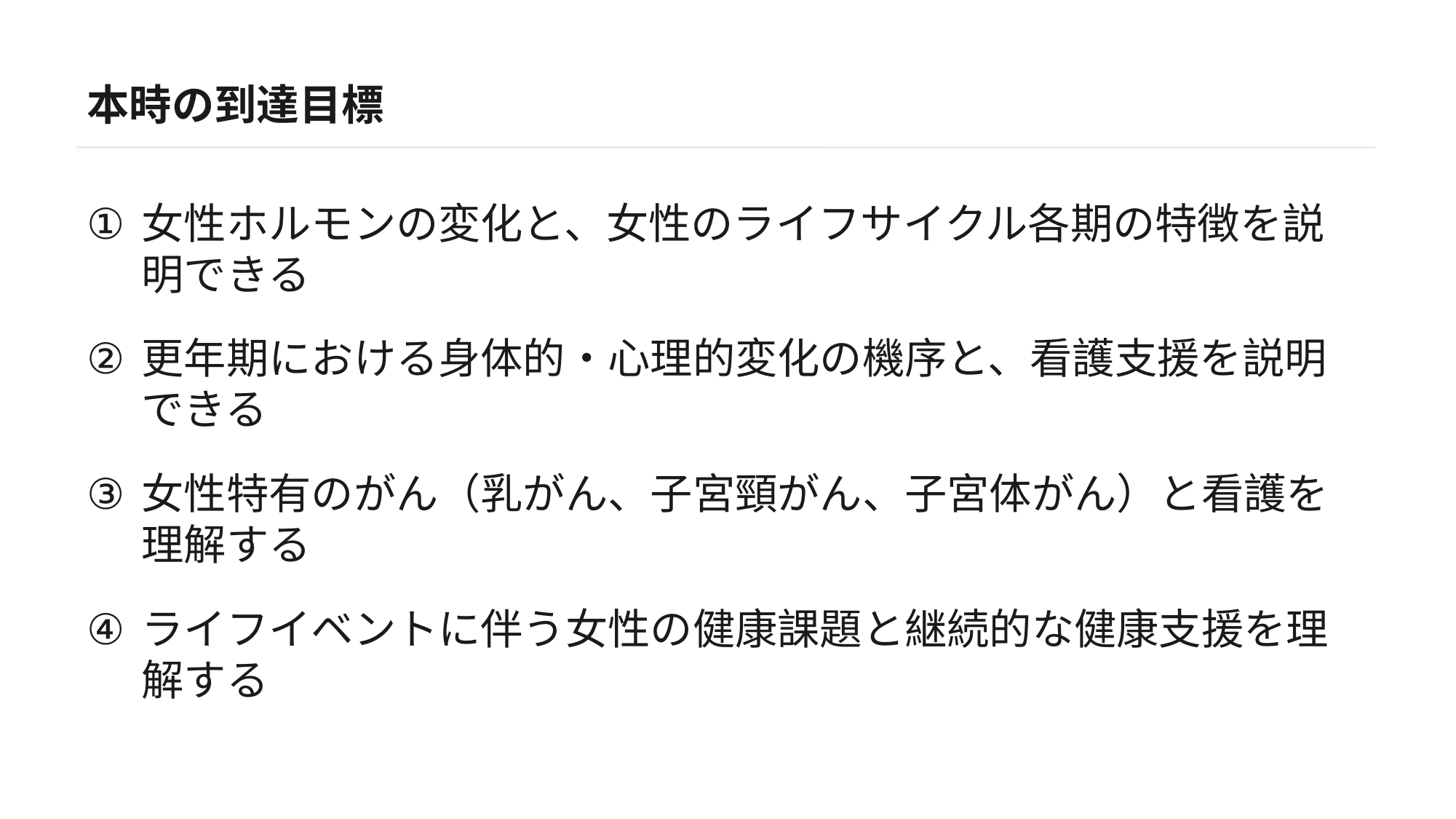

本時の到達目標

女性ホルモンの変化と、女性のライフサイクル各期の特徴を説明できる
更年期における身体的・心理的変化の機序と、看護支援を説明できる
女性特有のがん（乳がん、子宮頸がん、子宮体がん）と看護を理解する
ライフイベントに伴う女性の健康課題と継続的な健康支援を理解する